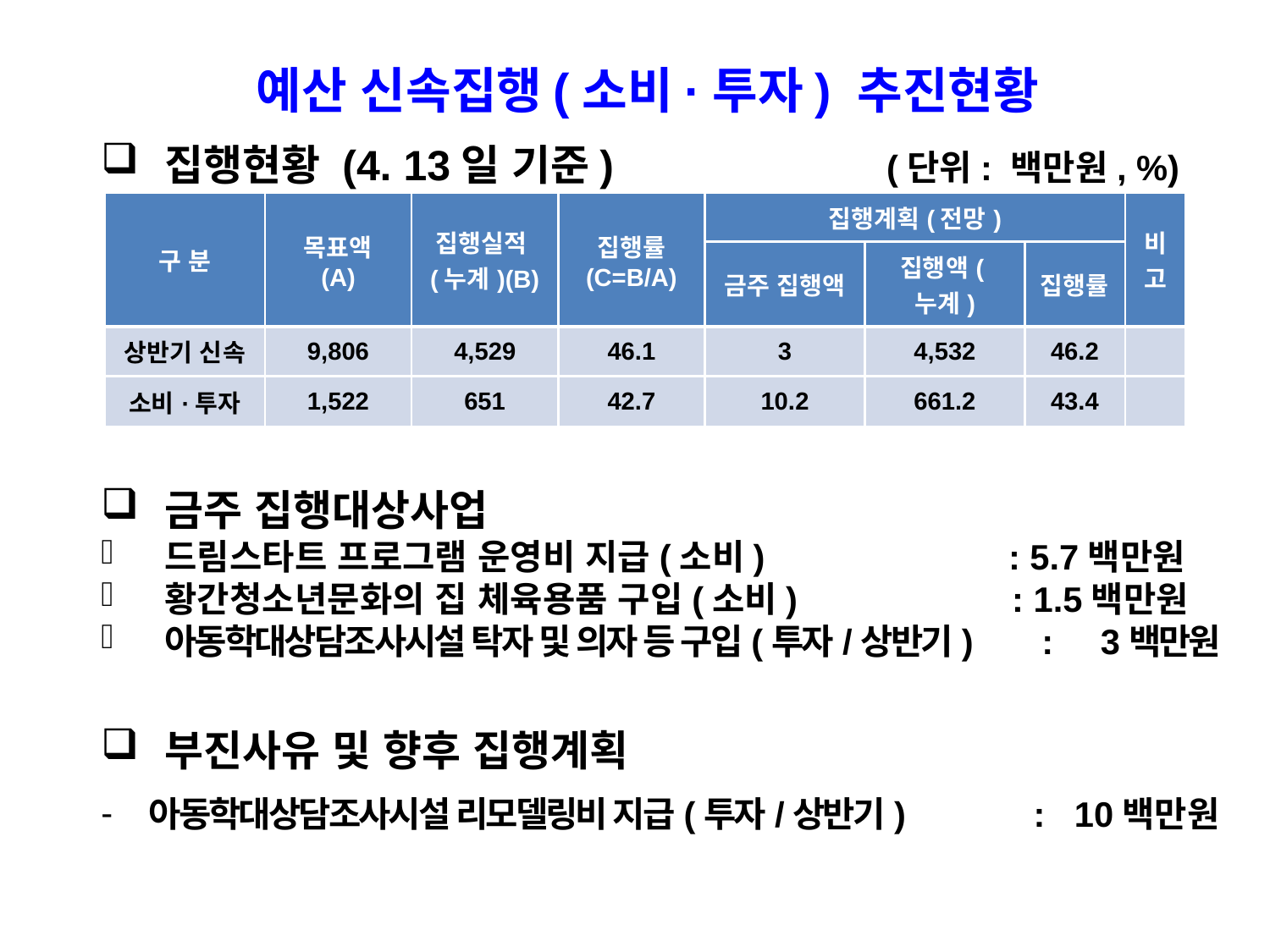

예산 신속집행(소비·투자) 추진현황
집행현황 (4. 13일 기준)                       (단위: 백만원, %)

금주 집행대상사업
드림스타트 프로그램 운영비 지급(소비)                         : 5.7백만원
황간청소년문화의 집 체육용품 구입(소비)                      : 1.5백만원
아동학대상담조사시설 탁자 및 의자 등 구입(투자/상반기)          :       3백만원

부진사유 및 향후 집행계획
아동학대상담조사시설 리모델링비 지급(투자/상반기)                  :   10백만원

| 구 분 | 목표액 (A) | 집행실적(누계)(B) | 집행률 (C=B/A) | 집행계획(전망) |  |  | 비 고 |
| --- | --- | --- | --- | --- | --- | --- | --- |
|  |  |  |  | 금주 집행액 | 집행액(누계) | 집행률 |  |
| 상반기 신속 | 9,806 | 4,529 | 46.1 | 3 | 4,532 | 46.2 |  |
| 소비·투자 | 1,522 | 651 | 42.7 | 10.2 | 661.2 | 43.4 |  |